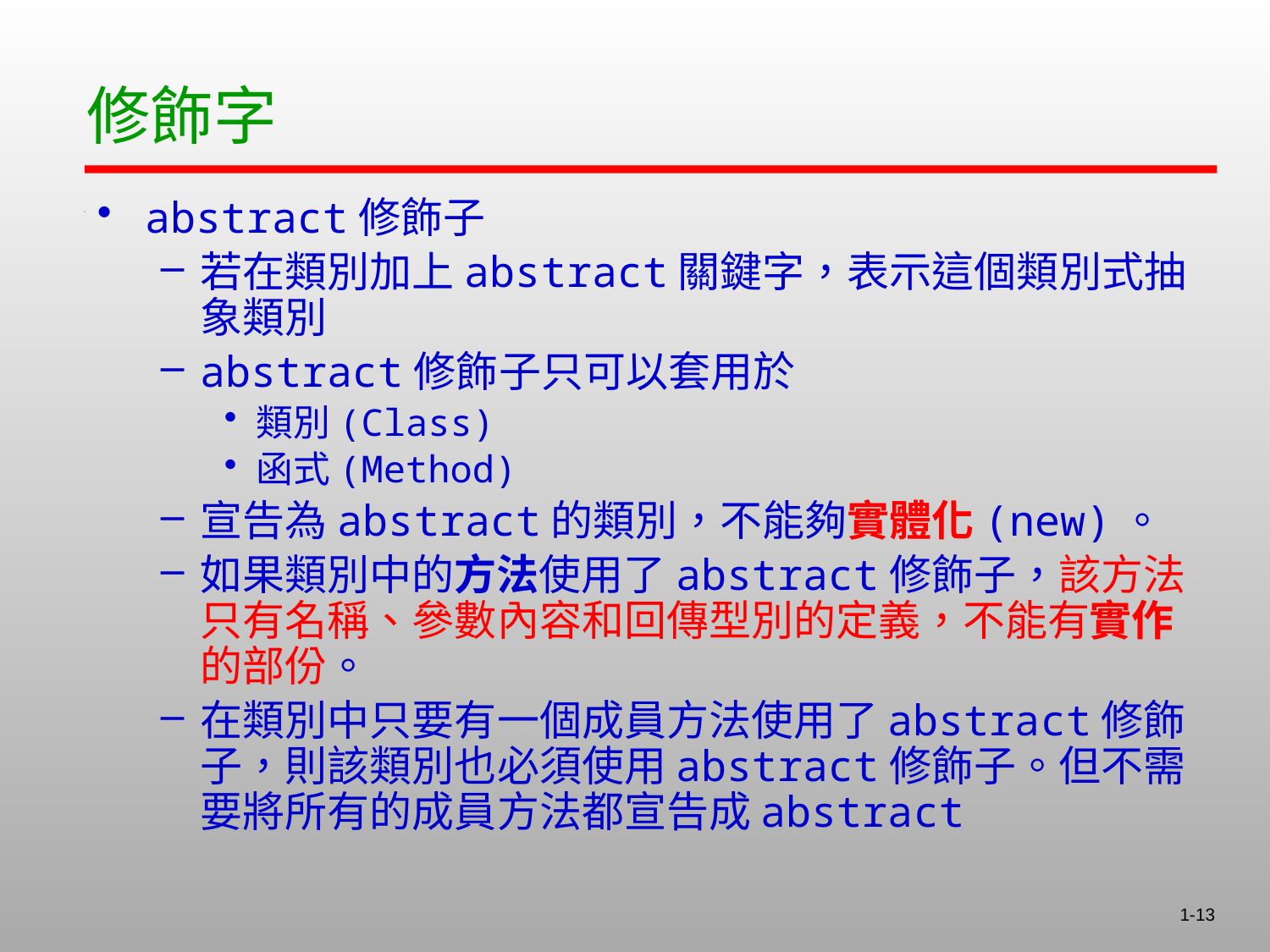

修飾字
abstract修飾子
若在類別加上abstract關鍵字，表示這個類別式抽象類別
abstract修飾子只可以套用於
類別(Class)
函式(Method)
宣告為abstract的類別，不能夠實體化(new)。
如果類別中的方法使用了abstract修飾子，該方法只有名稱、參數內容和回傳型別的定義，不能有實作的部份。
在類別中只要有一個成員方法使用了abstract修飾子，則該類別也必須使用abstract修飾子。但不需要將所有的成員方法都宣告成abstract
1-13